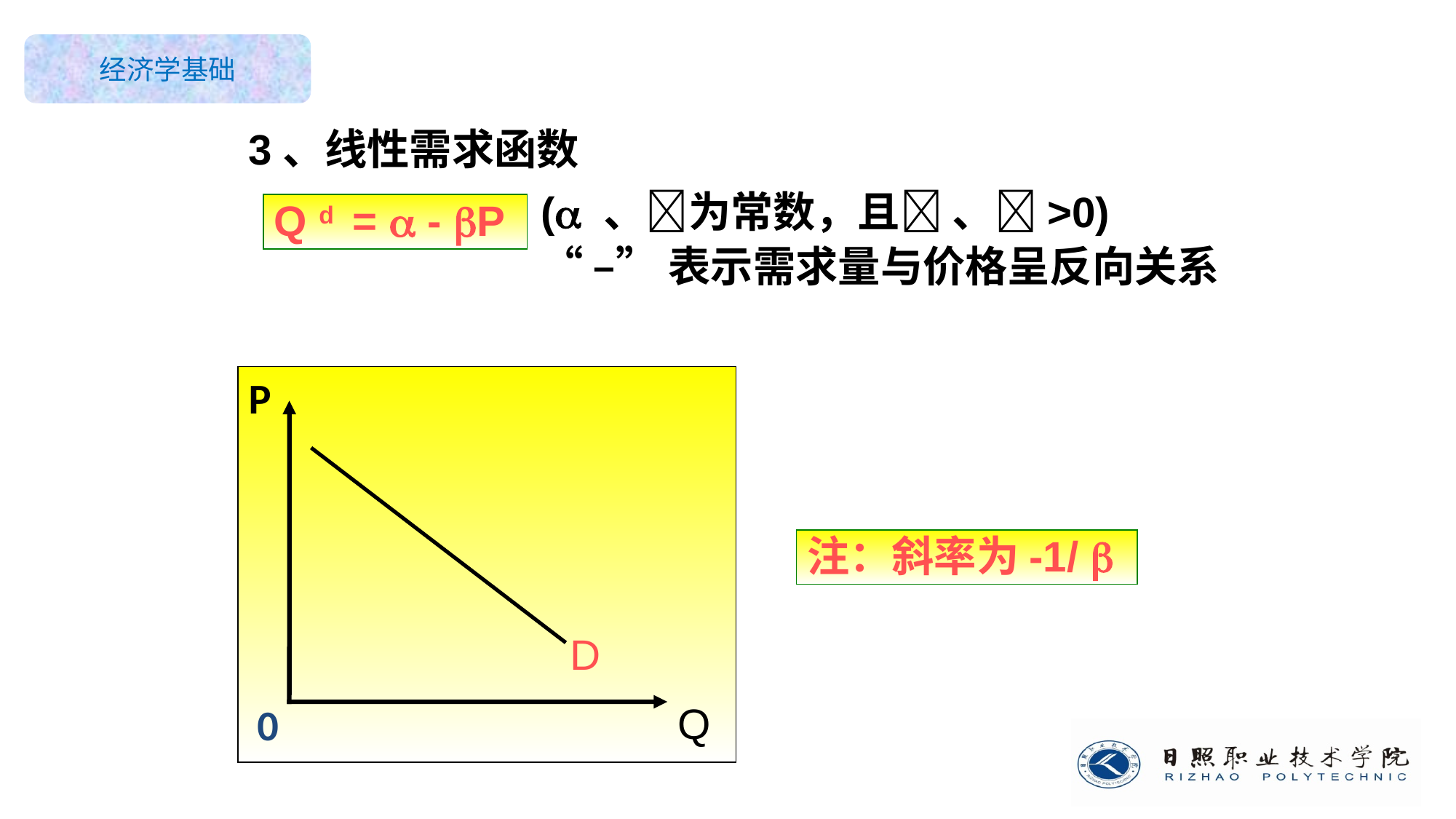

3、线性需求函数
(α 、β为常数，且α 、β>0)
“ –”表示需求量与价格呈反向关系
Q d  = α - βP
P

注：斜率为-1/ β
D
Q
0